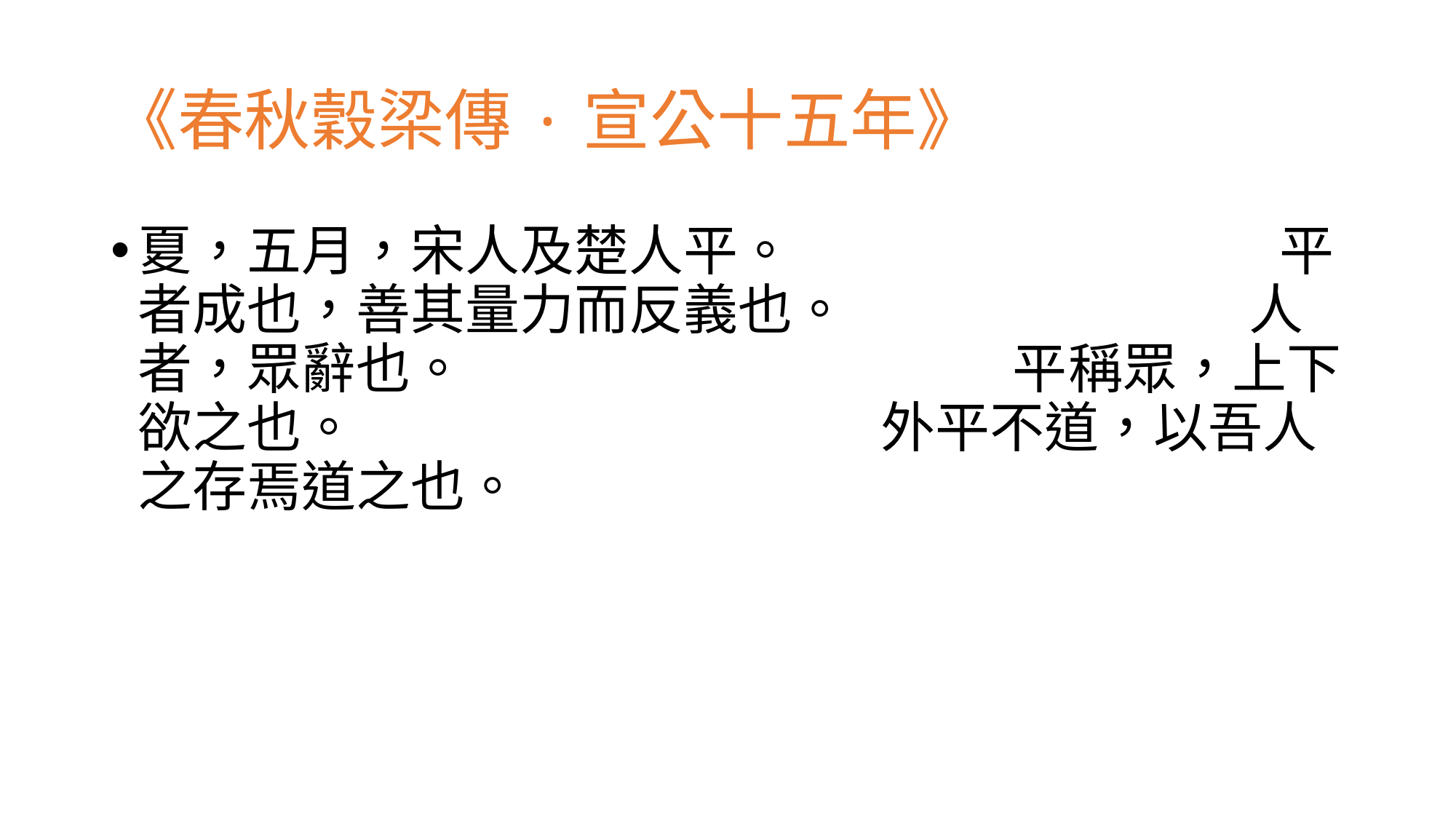

# 《春秋穀梁傳·宣公十五年》
夏，五月，宋人及楚人平。                                        平者成也，善其量力而反義也。                                 人者，眾辭也。                                             平稱眾，上下欲之也。                                           外平不道，以吾人之存焉道之也。